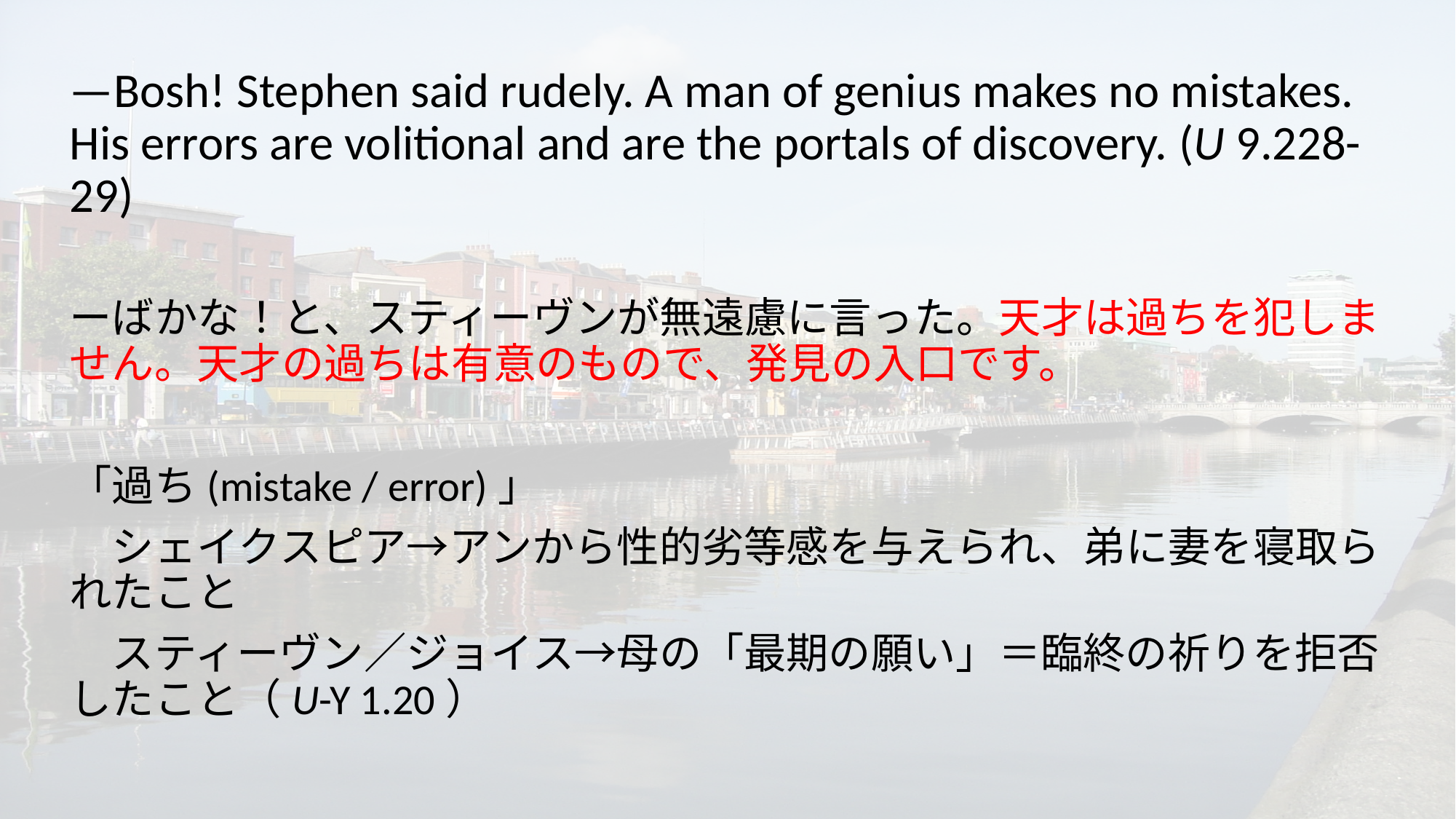

# —Bosh! Stephen said rudely. A man of genius makes no mistakes. His errors are volitional and are the portals of discovery. (U 9.228-29)
ーばかな！と、スティーヴンが無遠慮に言った。天才は過ちを犯しません。天才の過ちは有意のもので、発見の入口です。

「過ち(mistake / error)」
　シェイクスピア→アンから性的劣等感を与えられ、弟に妻を寝取られたこと
　スティーヴン／ジョイス→母の「最期の願い」＝臨終の祈りを拒否したこと（U-Y 1.20）